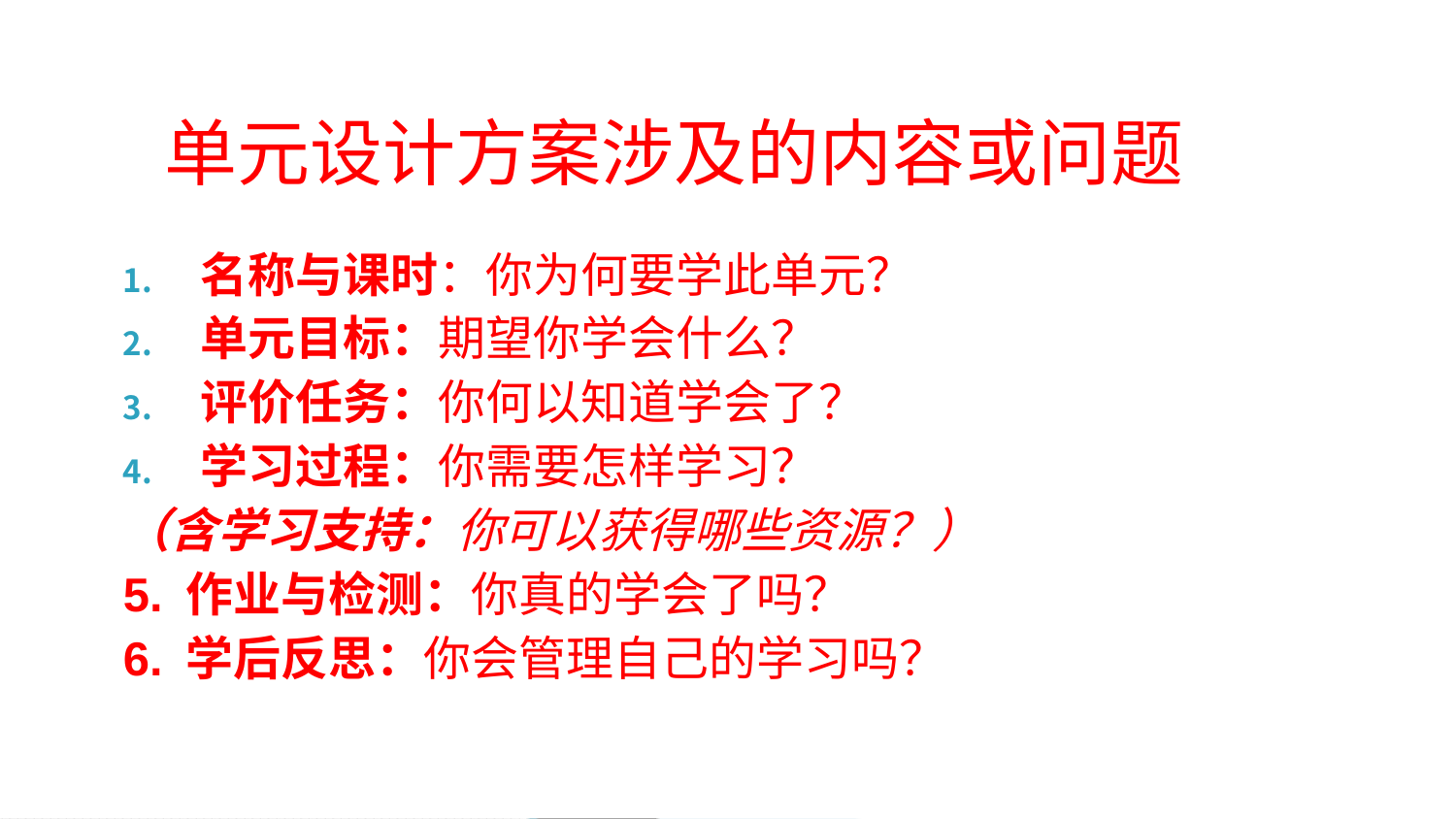

# 单元设计方案涉及的内容或问题
名称与课时：你为何要学此单元？
单元目标：期望你学会什么？
评价任务：你何以知道学会了？
学习过程：你需要怎样学习？
（含学习支持：你可以获得哪些资源？）
5. 作业与检测：你真的学会了吗？
6. 学后反思：你会管理自己的学习吗？